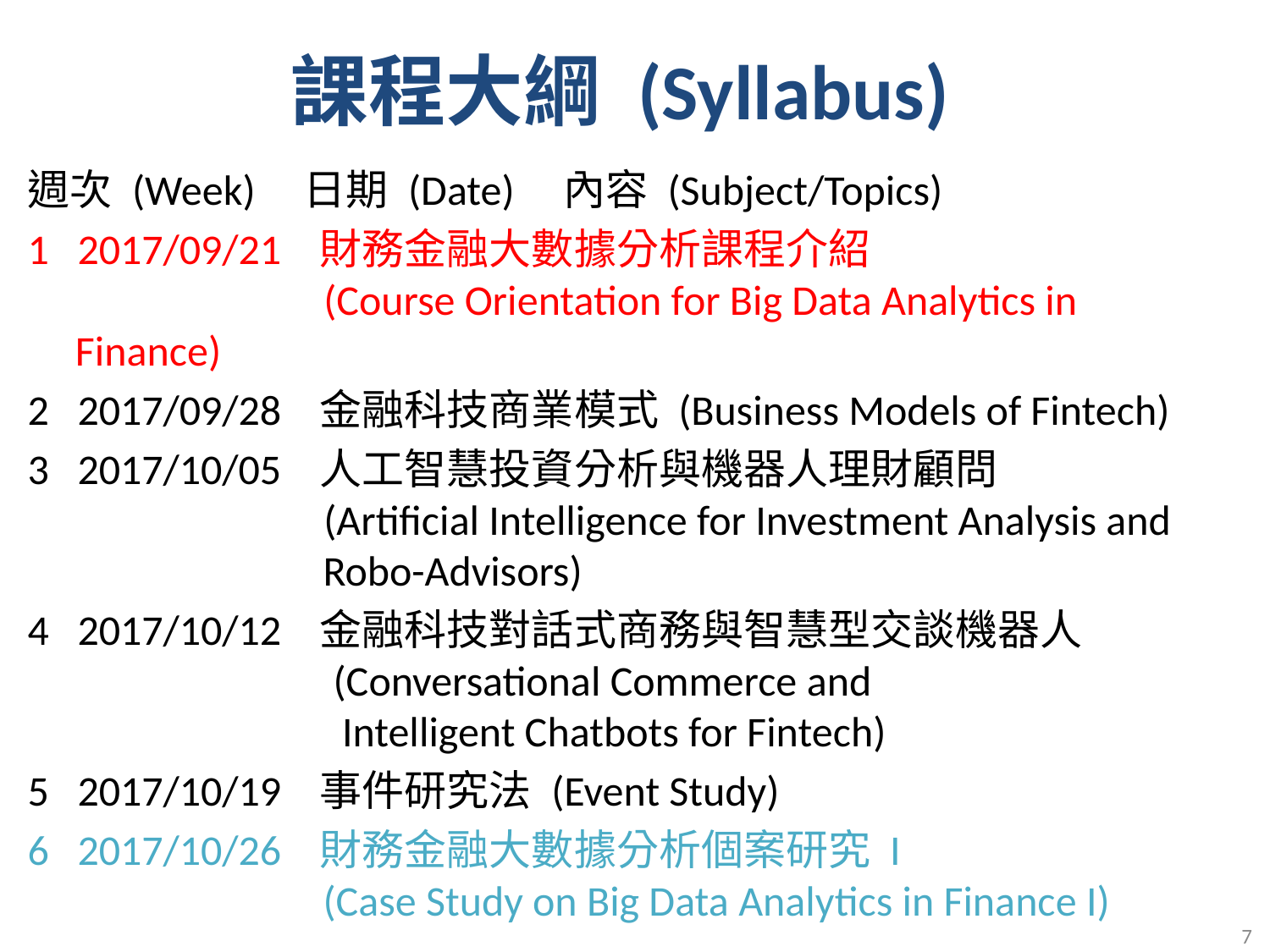

課程大綱 (Syllabus)
週次 (Week)    日期 (Date)    內容 (Subject/Topics)
1   2017/09/21   財務金融大數據分析課程介紹
                         (Course Orientation for Big Data Analytics in Finance)
2   2017/09/28   金融科技商業模式 (Business Models of Fintech)
3   2017/10/05   人工智慧投資分析與機器人理財顧問
                         (Artificial Intelligence for Investment Analysis and
                          Robo-Advisors)
4   2017/10/12   金融科技對話式商務與智慧型交談機器人
                          (Conversational Commerce and
                            Intelligent Chatbots for Fintech)
5   2017/10/19   事件研究法 (Event Study)
6   2017/10/26   財務金融大數據分析個案研究 I
                          (Case Study on Big Data Analytics in Finance I)
7